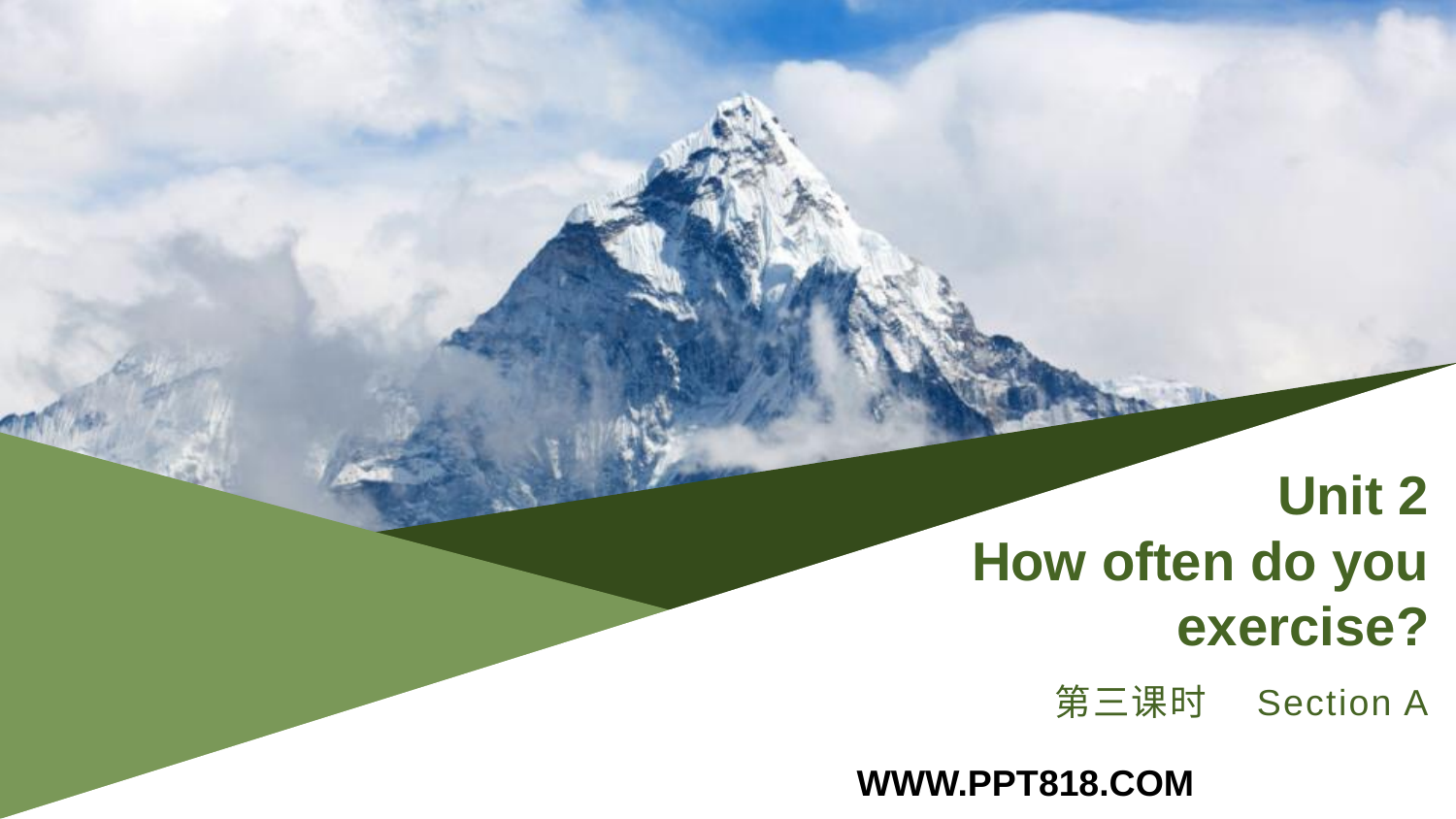

# Unit 2 How often do you exercise?
第三课时　Section A
WWW.PPT818.COM